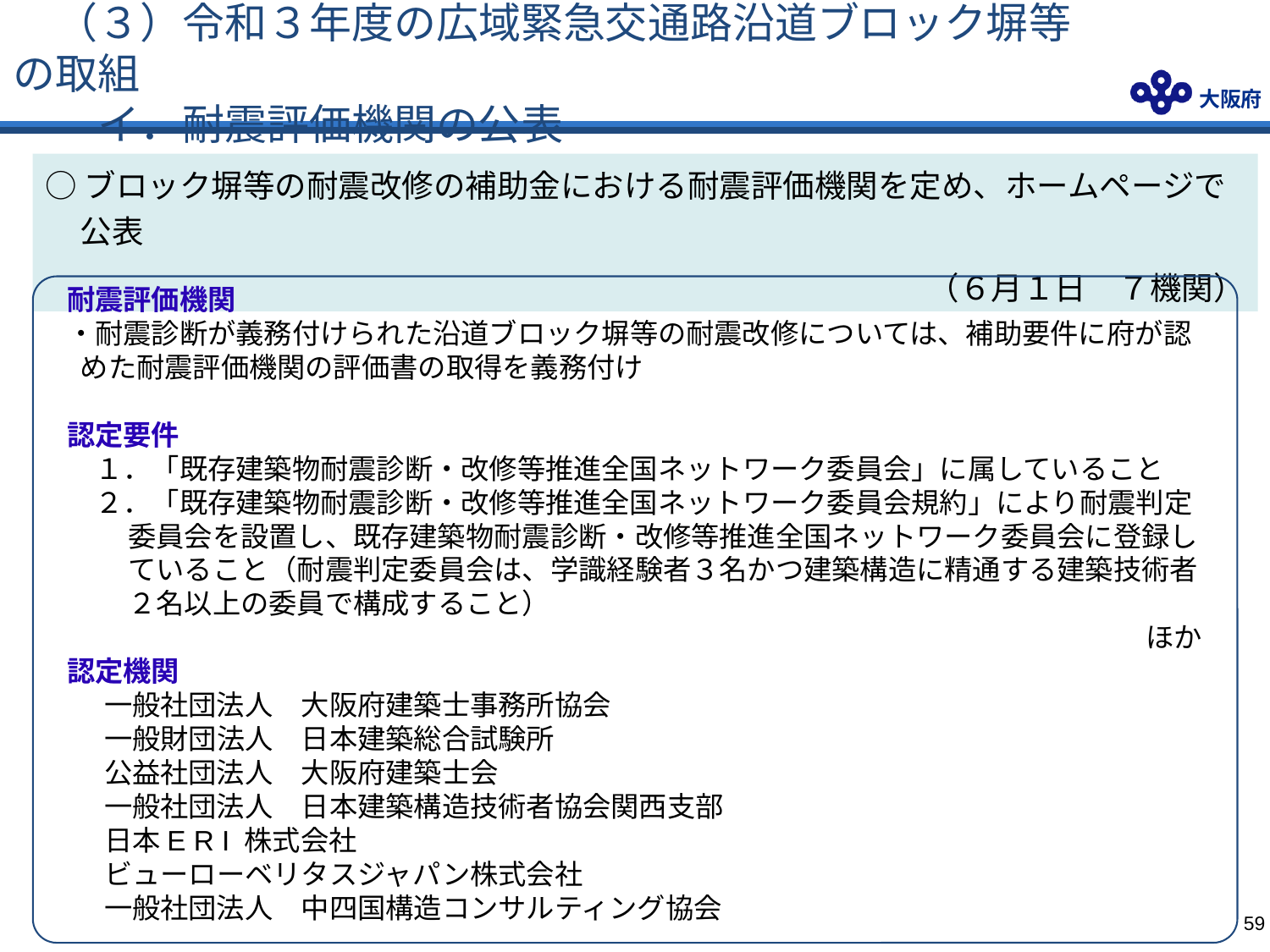

# （３）令和３年度の広域緊急交通路沿道ブロック塀等の取組 　　イ．耐震評価機関の公表
○ブロック塀等の耐震改修の補助金における耐震評価機関を定め、ホームページで公表
（６月１日　７機関）
耐震評価機関
・耐震診断が義務付けられた沿道ブロック塀等の耐震改修については、補助要件に府が認めた耐震評価機関の評価書の取得を義務付け

認定要件
　１．「既存建築物耐震診断・改修等推進全国ネットワーク委員会」に属していること
　２．「既存建築物耐震診断・改修等推進全国ネットワーク委員会規約」により耐震判定委員会を設置し、既存建築物耐震診断・改修等推進全国ネットワーク委員会に登録していること（耐震判定委員会は、学識経験者３名かつ建築構造に精通する建築技術者２名以上の委員で構成すること）
ほか
認定機関
一般社団法人　大阪府建築士事務所協会
一般財団法人　日本建築総合試験所
公益社団法人　大阪府建築士会
一般社団法人　日本建築構造技術者協会関西支部
日本E R I 株式会社
ビューローベリタスジャパン株式会社
一般社団法人　中四国構造コンサルティング協会

59